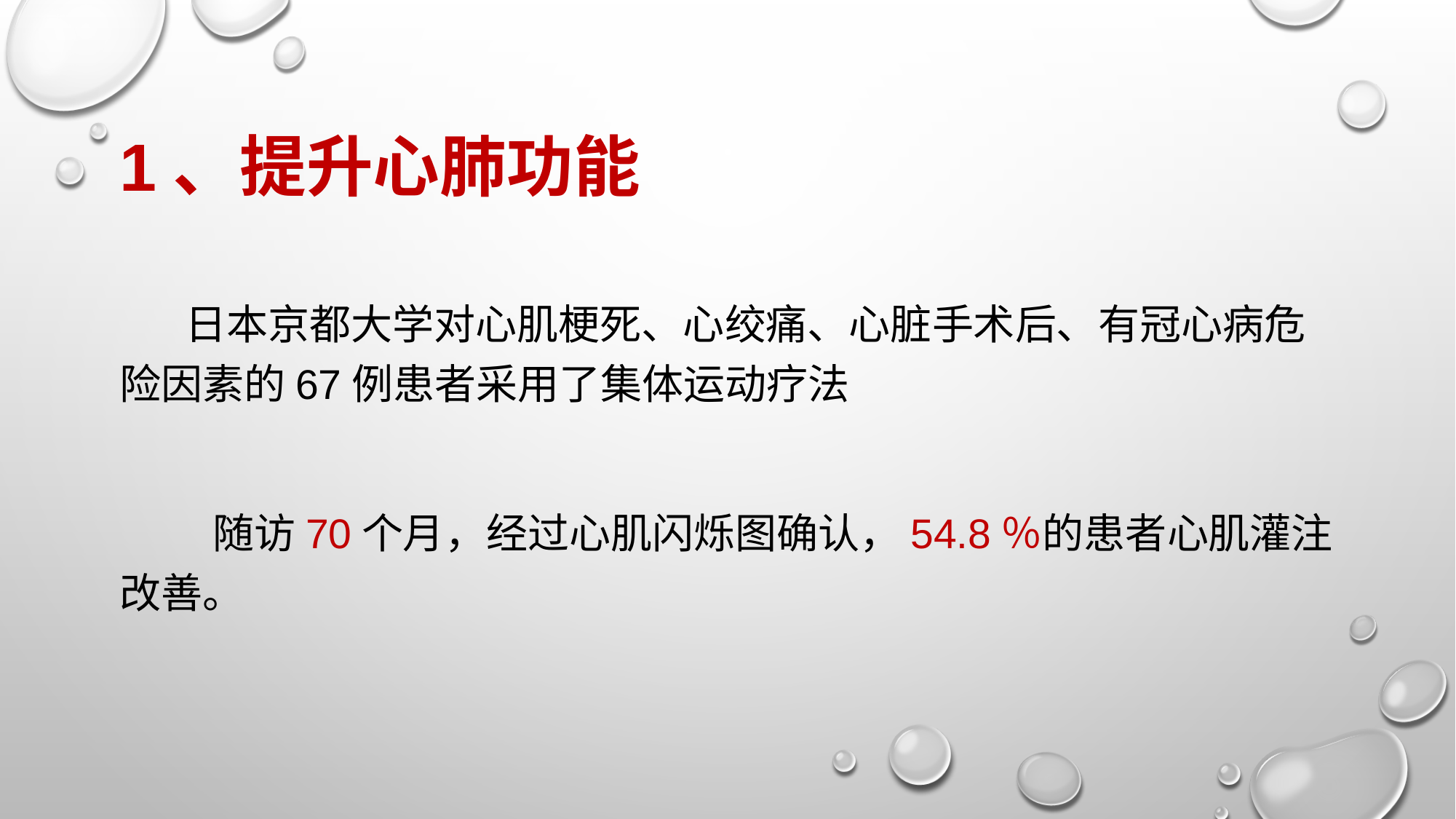

# 1、提升心肺功能
      日本京都大学对心肌梗死、心绞痛、心脏手术后、有冠心病危险因素的67例患者采用了集体运动疗法

         随访70个月，经过心肌闪烁图确认，54.8％的患者心肌灌注改善。